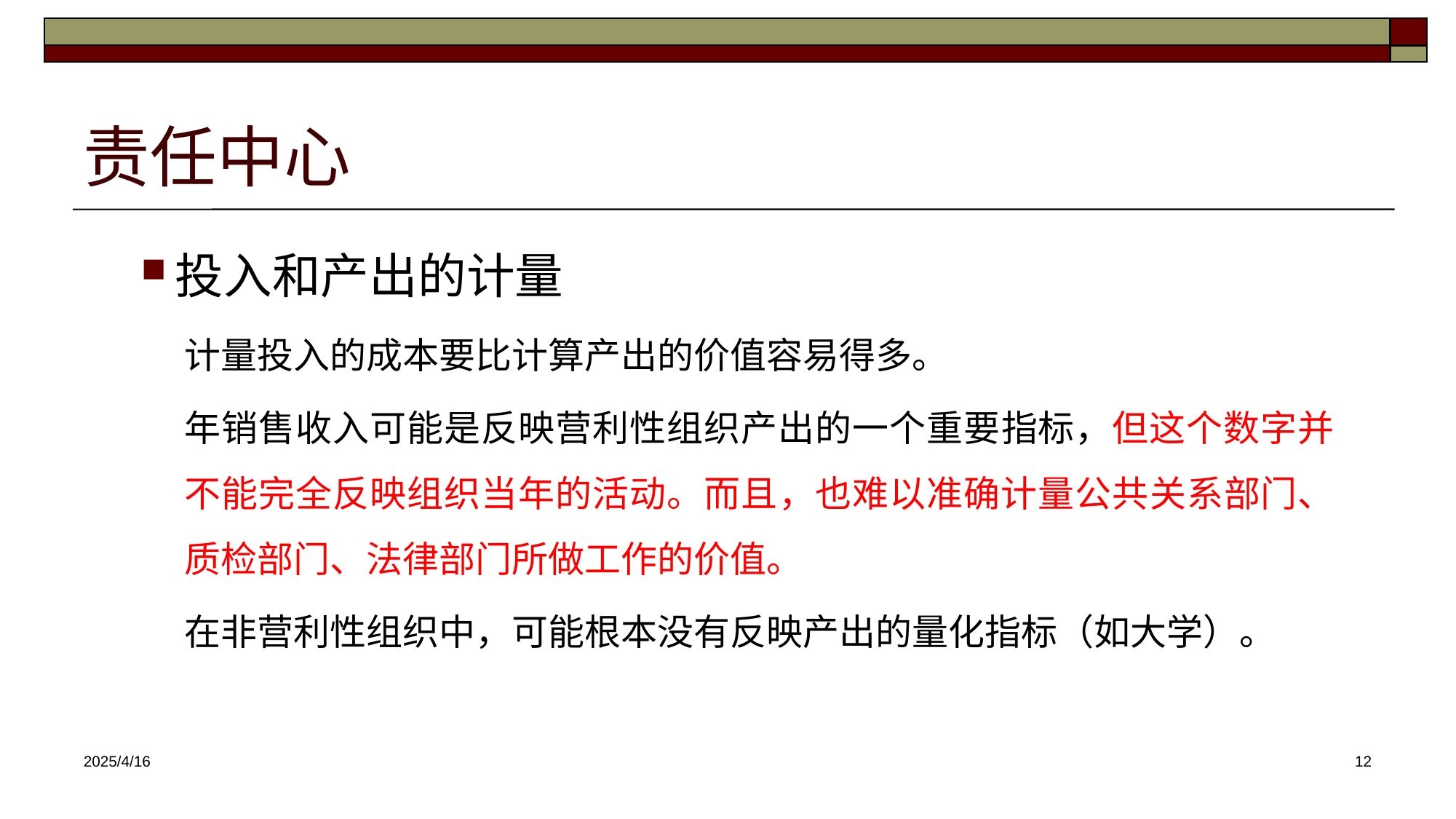

# 责任中心
投入和产出的计量
计量投入的成本要比计算产出的价值容易得多。
年销售收入可能是反映营利性组织产出的一个重要指标，但这个数字并不能完全反映组织当年的活动。而且，也难以准确计量公共关系部门、质检部门、法律部门所做工作的价值。
在非营利性组织中，可能根本没有反映产出的量化指标（如大学）。
2025/4/16
12